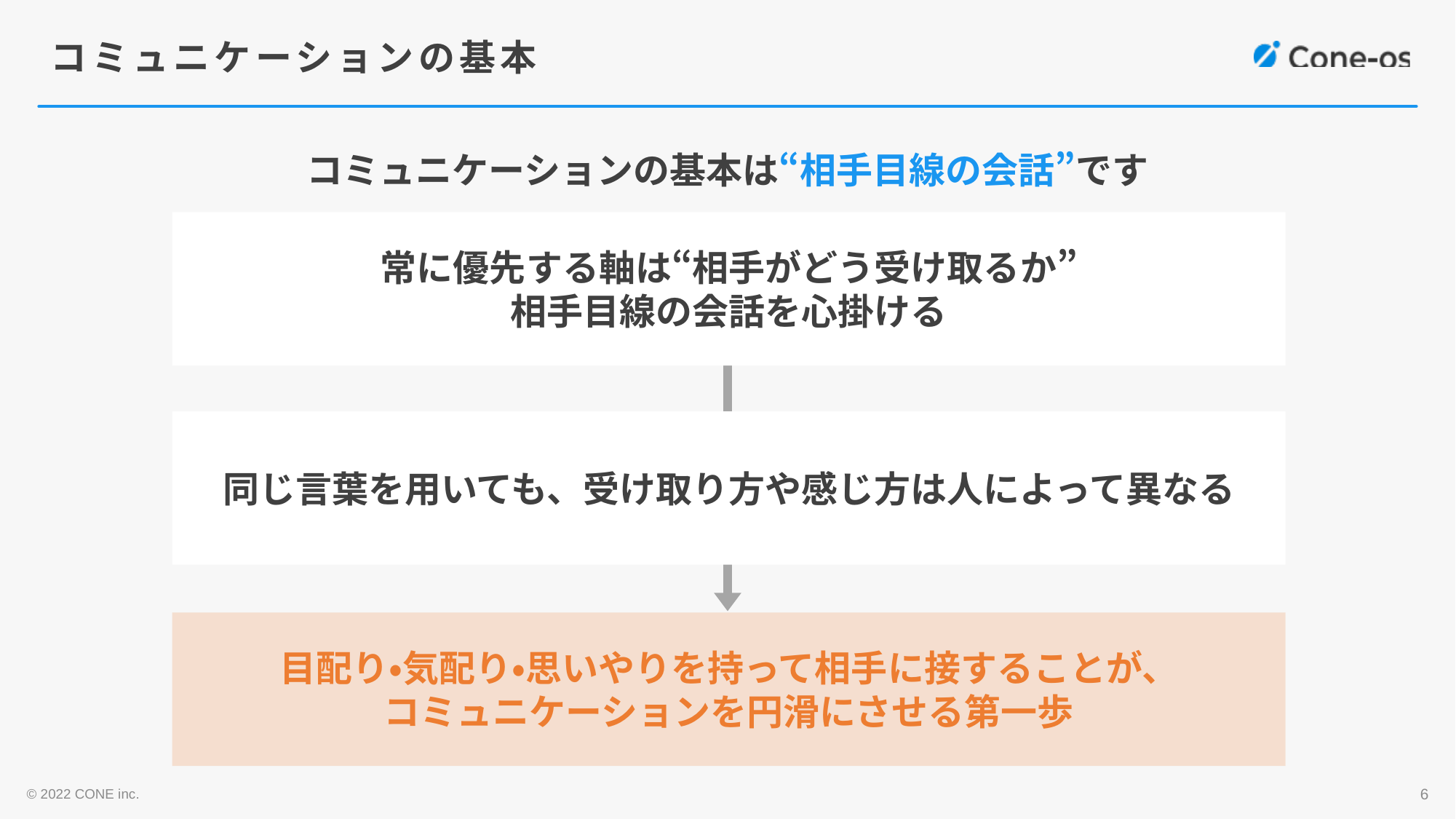

# コミュニケーションの基本
コミュニケーションの基本は“相手目線の会話”です
常に優先する軸は“相手がどう受け取るか”
相手目線の会話を心掛ける
同じ言葉を用いても、受け取り方や感じ方は人によって異なる
目配り・気配り・思いやりを持って相手に接することが、
コミュニケーションを円滑にさせる第一歩
6
© 2022 CONE inc.